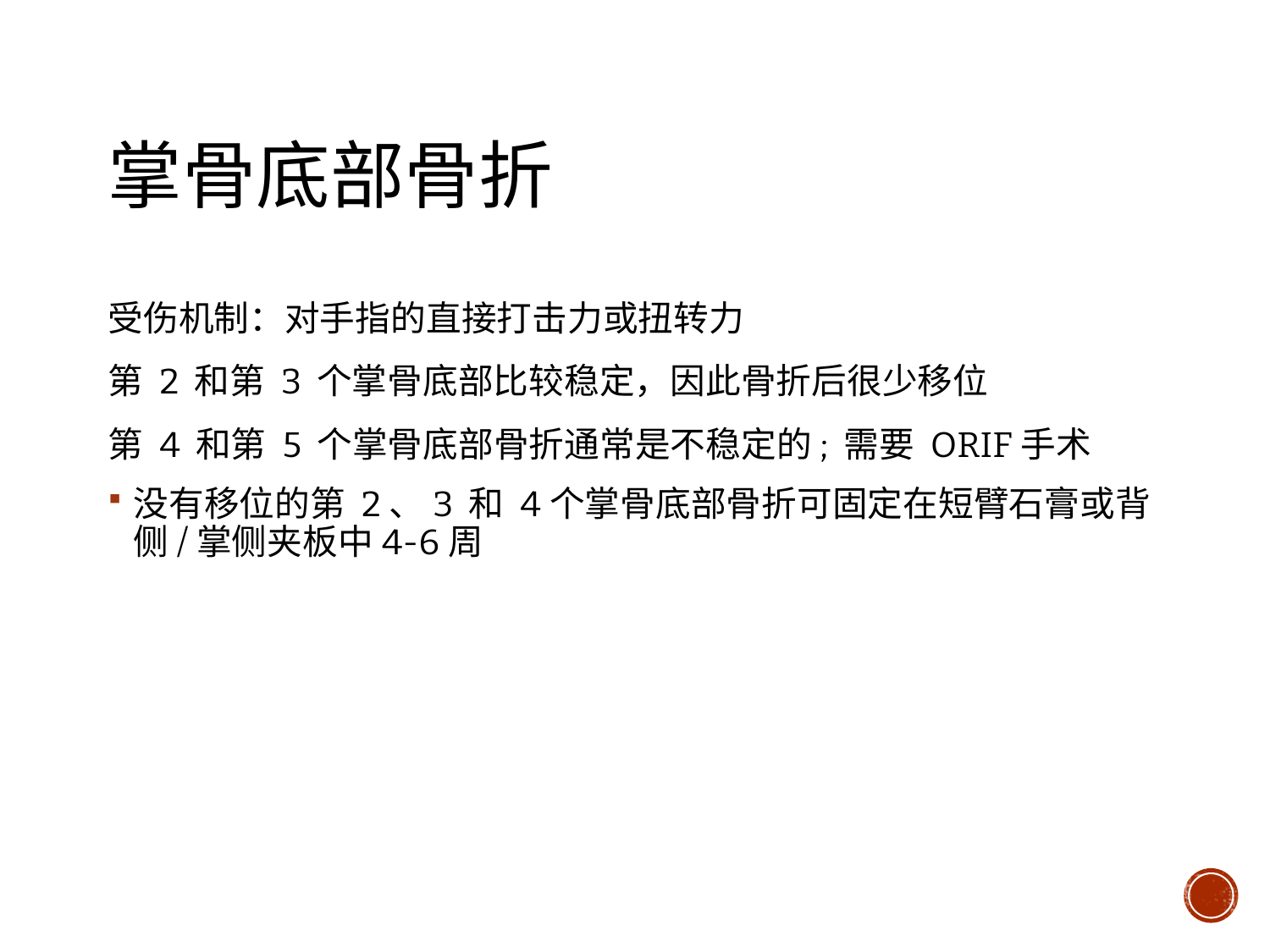

# 掌骨底部骨折
受伤机制：对手指的直接打击力或扭转力
第 2 和第 3 个掌骨底部比较稳定，因此骨折后很少移位
第 4 和第 5 个掌骨底部骨折通常是不稳定的; 需要 ORIF手术
没有移位的第 2、3 和 4个掌骨底部骨折可固定在短臂石膏或背侧/掌侧夹板中4-6周